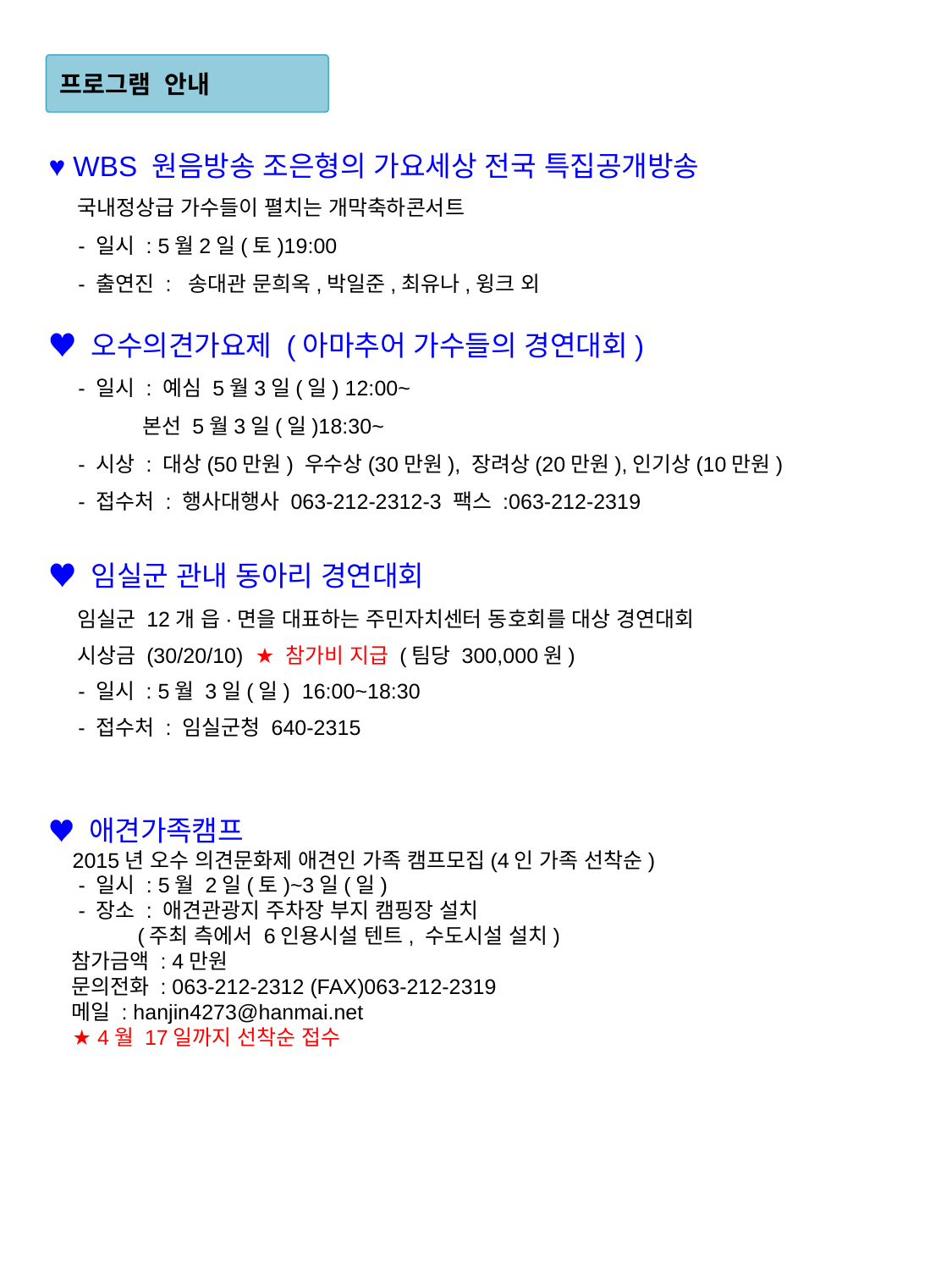

프로그램  안내
♥ WBS 원음방송 조은형의 가요세상 전국 특집공개방송
    국내정상급 가수들이 펼치는 개막축하콘서트
     - 일시 : 5월2일(토)19:00
     - 출연진 :  송대관 문희옥,박일준,최유나,윙크 외
♥ 오수의견가요제 (아마추어 가수들의 경연대회)
     - 일시 : 예심 5월3일(일) 12:00~
               본선 5월3일(일)18:30~
     - 시상 : 대상(50만원) 우수상(30만원), 장려상(20만원),인기상(10만원)
     - 접수처 : 행사대행사 063-212-2312-3 팩스 :063-212-2319
♥ 임실군 관내 동아리 경연대회
    임실군 12개 읍·면을 대표하는 주민자치센터 동호회를 대상 경연대회
    시상금 (30/20/10)  ★ 참가비 지급 (팀당 300,000원)
     - 일시 : 5월 3일(일)  16:00~18:30
     - 접수처 : 임실군청 640-2315
♥ 애견가족캠프
    2015년 오수 의견문화제 애견인 가족 캠프모집(4인 가족 선착순)
     - 일시 : 5월 2일(토)~3일(일)
     - 장소 : 애견관광지 주차장 부지 캠핑장 설치
               (주최 측에서 6인용시설 텐트, 수도시설 설치)
   참가금액 : 4만원
   문의전화 : 063-212-2312 (FAX)063-212-2319
   메일 : hanjin4273@hanmai.net
    ★ 4월 17일까지 선착순 접수